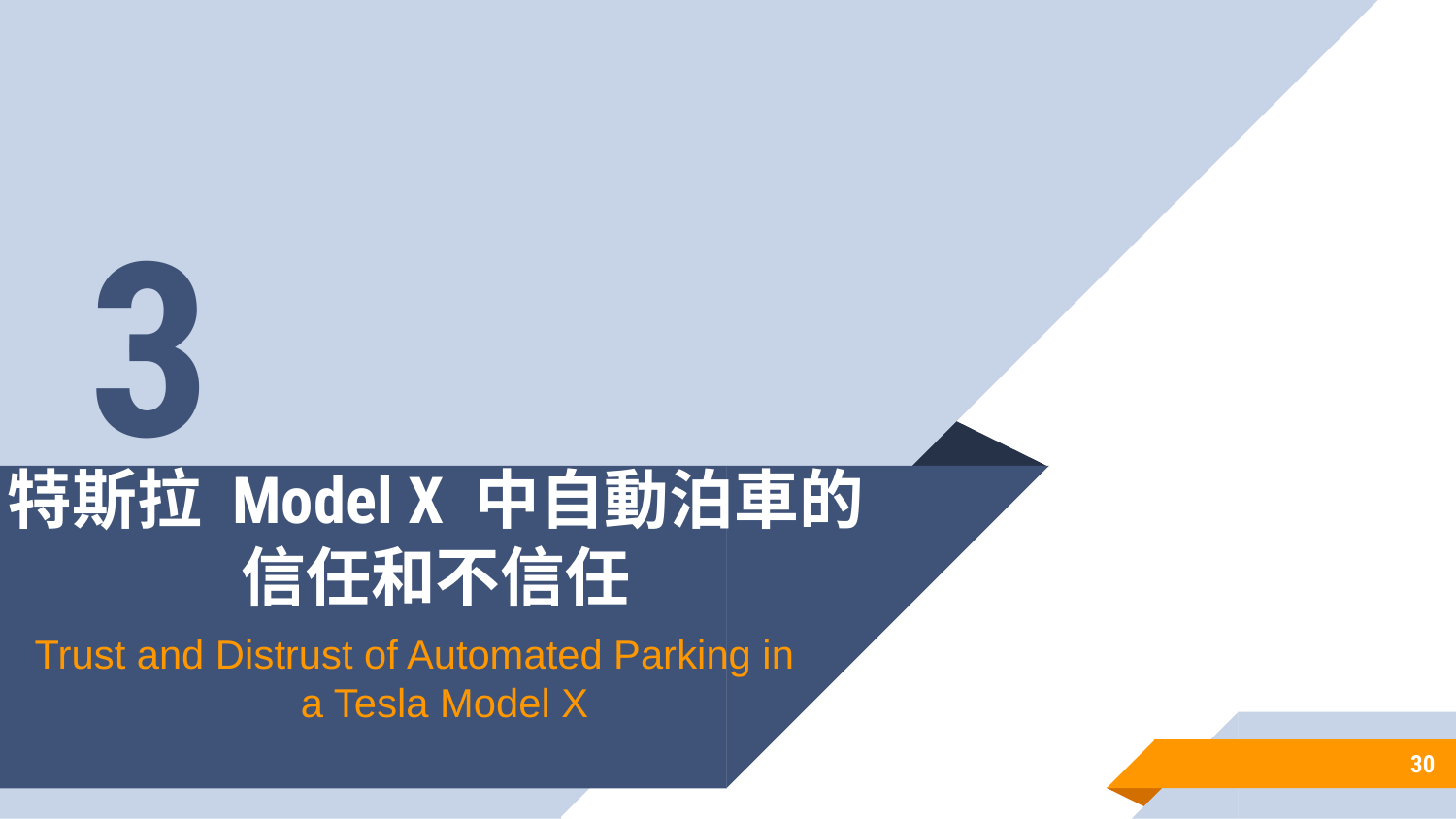

3
# 特斯拉 Model X 中自動泊車的信任和不信任
Trust and Distrust of Automated Parking in a Tesla Model X
30